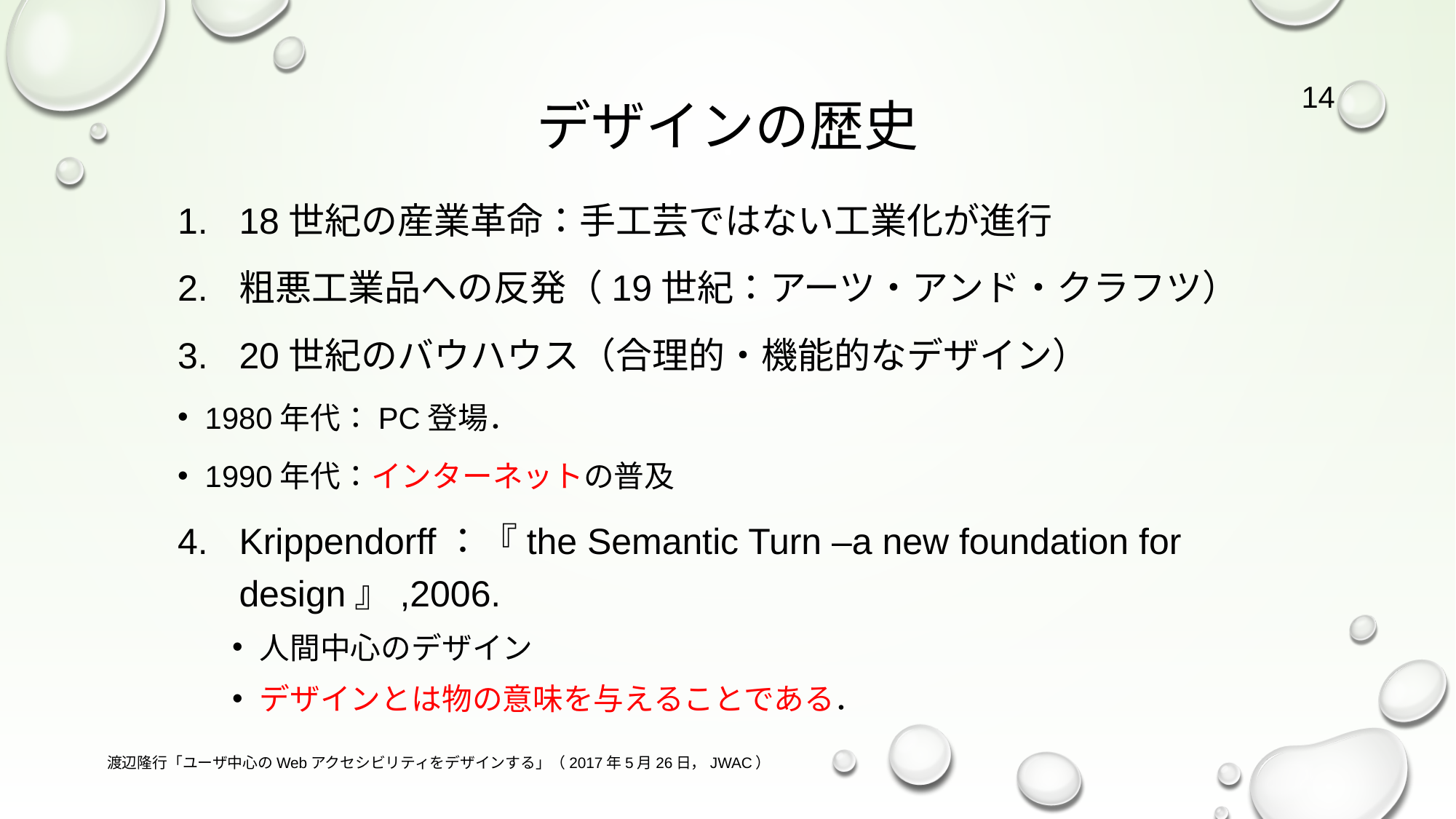

14
# デザインの歴史
18世紀の産業革命：手工芸ではない工業化が進行
粗悪工業品への反発（19世紀：アーツ・アンド・クラフツ）
20世紀のバウハウス（合理的・機能的なデザイン）
1980年代：PC登場．
1990年代：インターネットの普及
Krippendorff：『the Semantic Turn –a new foundation for design』,2006.
人間中心のデザイン
デザインとは物の意味を与えることである．
渡辺隆行「ユーザ中心のWebアクセシビリティをデザインする」（2017年5月26日，JWAC）